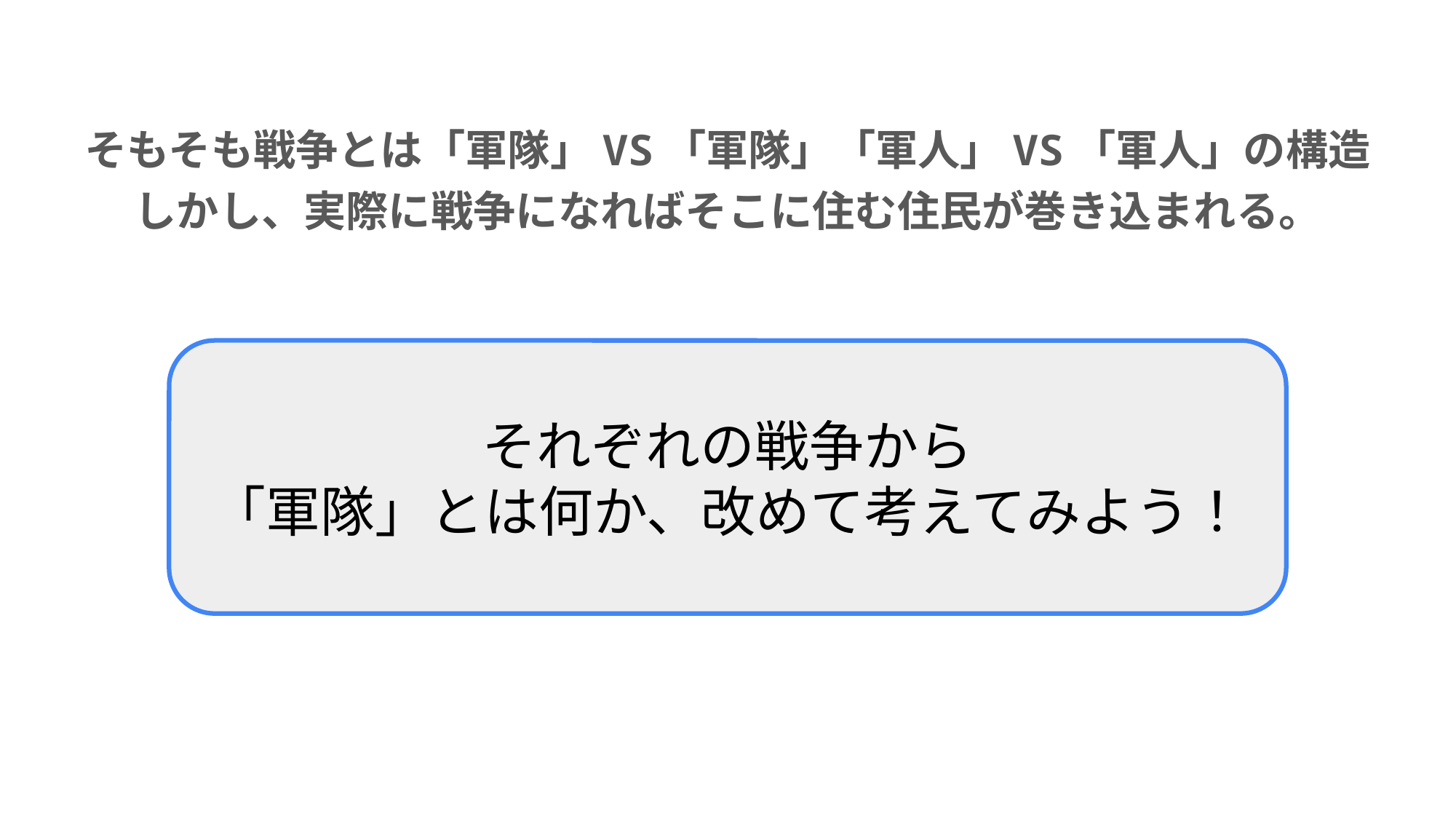

そもそも戦争とは「軍隊」VS「軍隊」「軍人」VS「軍人」の構造
しかし、実際に戦争になればそこに住む住民が巻き込まれる。
それぞれの戦争から
「軍隊」とは何か、改めて考えてみよう！